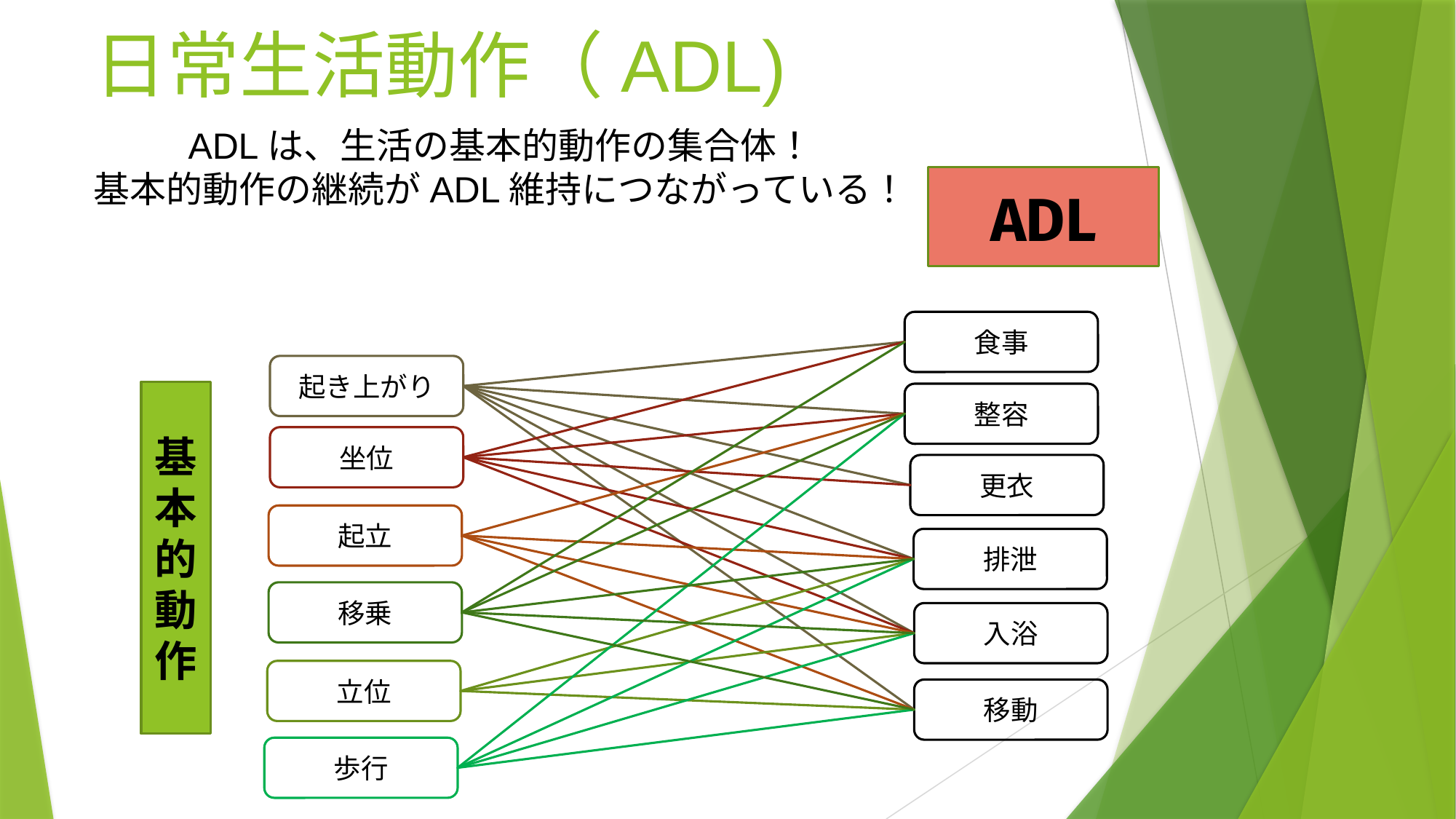

日常生活動作（ADL)
ADLは、生活の基本的動作の集合体！
基本的動作の継続がADL維持につながっている！
ADL
食事
起き上がり
基
本的動作
整容
坐位
更衣
起立
排泄
移乗
入浴
立位
移動
歩行